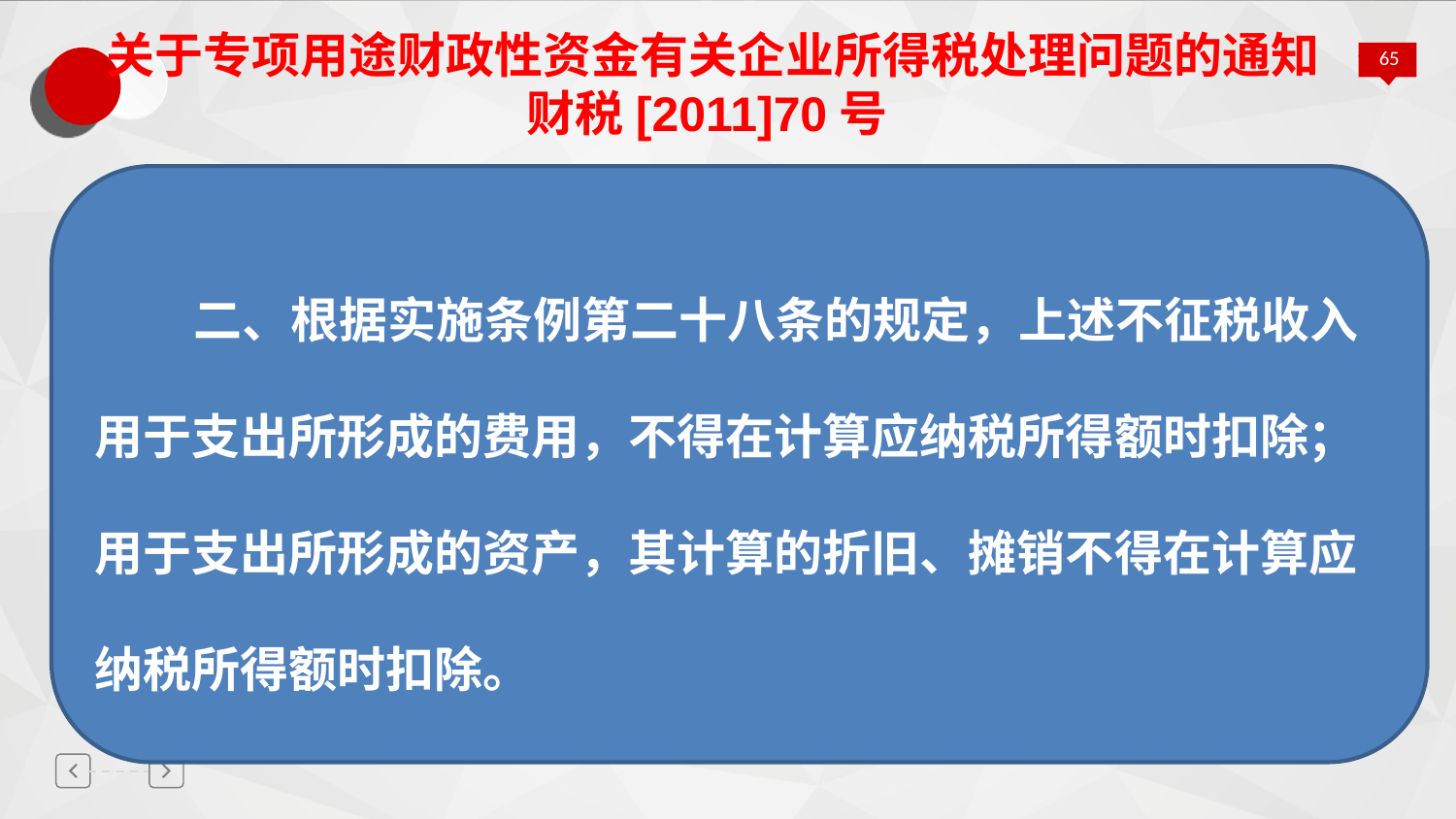

# 关于专项用途财政性资金有关企业所得税处理问题的通知 财税[2011]70号
        二、根据实施条例第二十八条的规定，上述不征税收入用于支出所形成的费用，不得在计算应纳税所得额时扣除；用于支出所形成的资产，其计算的折旧、摊销不得在计算应纳税所得额时扣除。